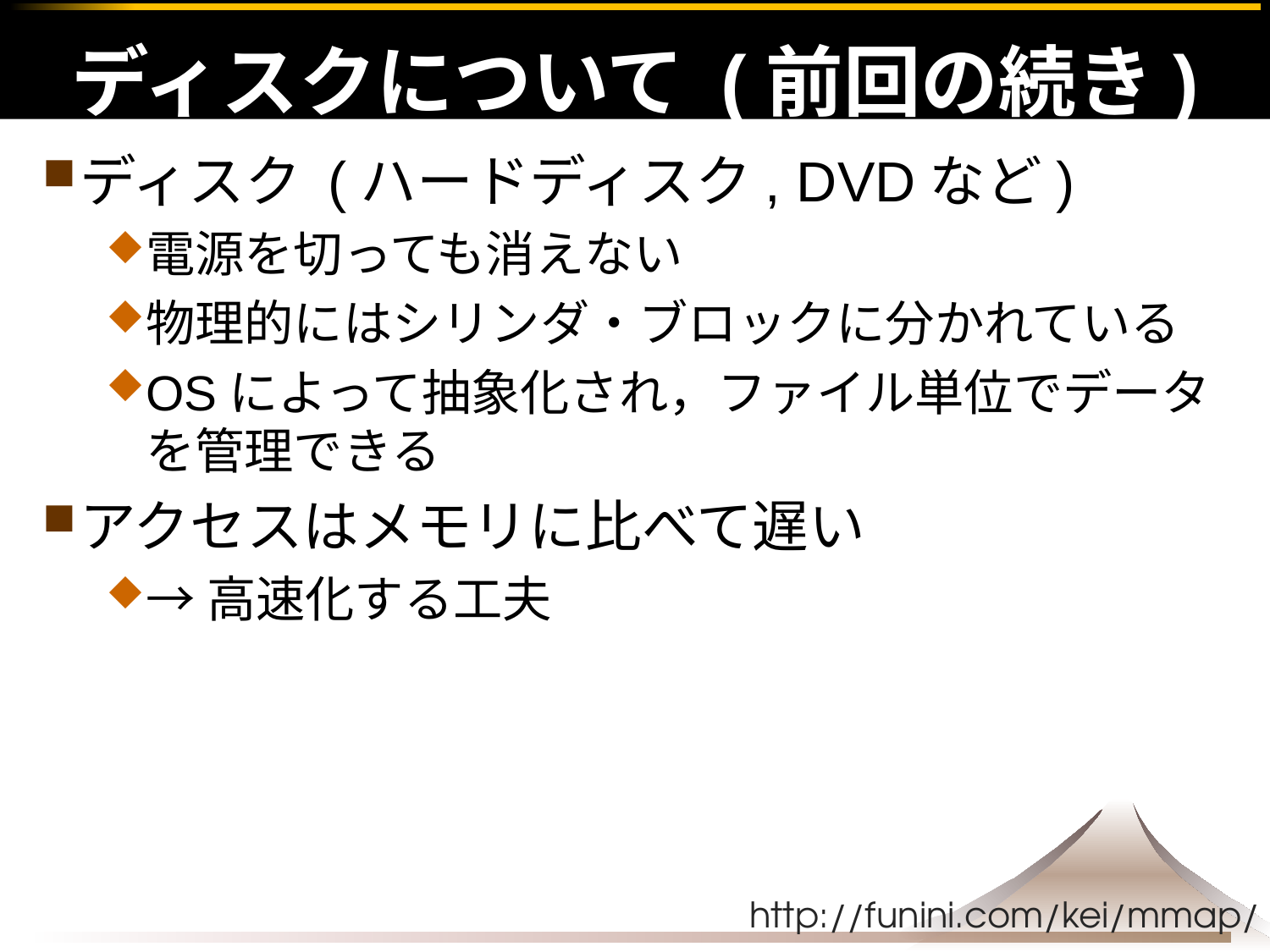

# ディスクについて (前回の続き)
ディスク (ハードディスク, DVDなど)
電源を切っても消えない
物理的にはシリンダ・ブロックに分かれている
OSによって抽象化され，ファイル単位でデータを管理できる
アクセスはメモリに比べて遅い
→高速化する工夫